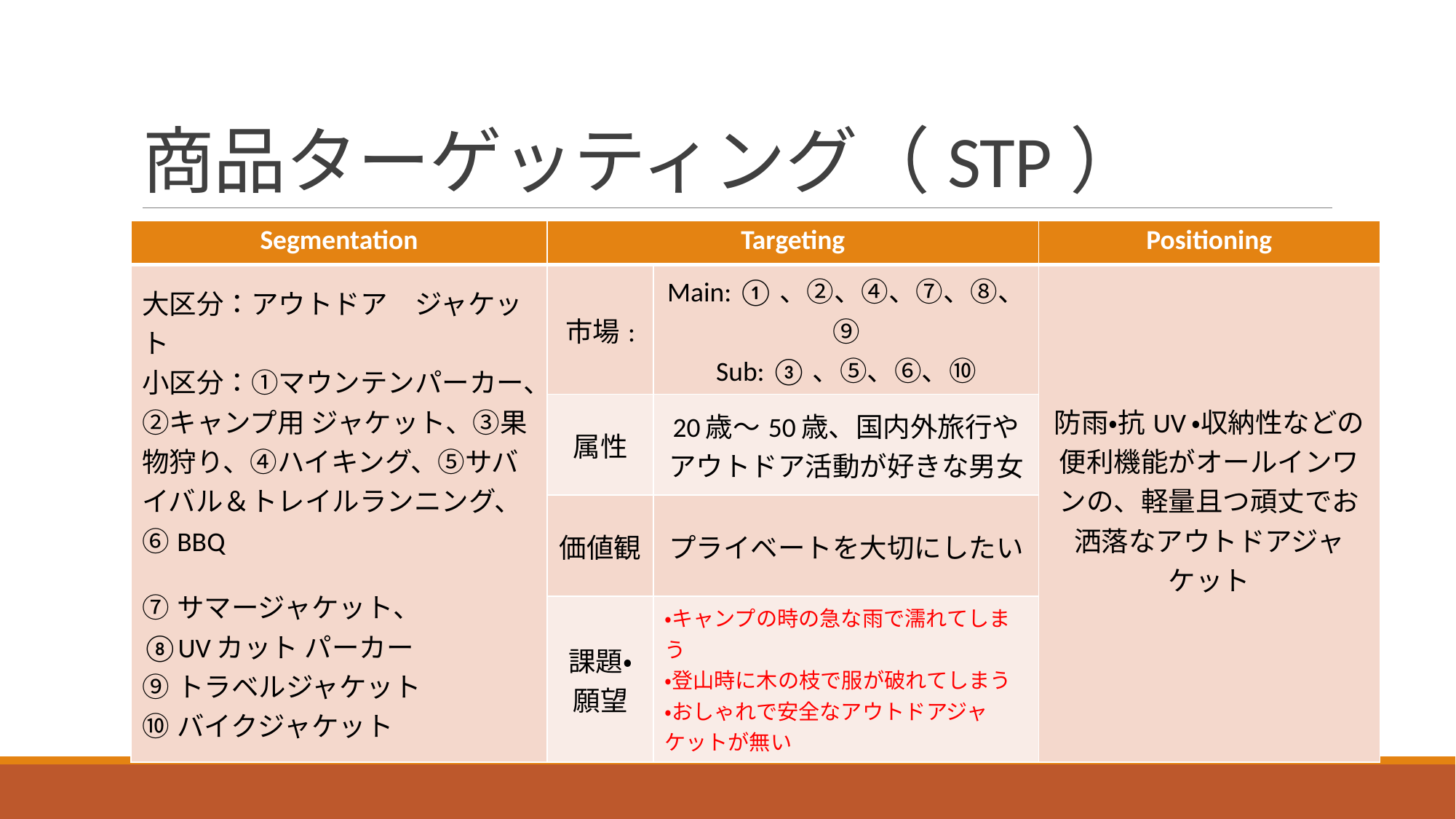

# 商品ターゲッティング（STP）
| Segmentation | Targeting |  | Positioning |
| --- | --- | --- | --- |
| 大区分：アウトドア　ジャケット 小区分：①マウンテンパーカー、②キャンプ用 ジャケット、③果物狩り、④ハイキング、⑤サバイバル＆トレイルランニング、⑥BBQ ⑦サマージャケット、 ⑧UVカット パーカー ⑨トラベルジャケット ⑩バイクジャケット | 市場: | Main: ①、②、④、⑦、⑧、⑨ Sub: ③、⑤、⑥、⑩ | 防雨・抗UV・収納性などの便利機能がオールインワンの、軽量且つ頑丈でお洒落なアウトドアジャケット |
|  | 属性 | 20歳～50歳、国内外旅行やアウトドア活動が好きな男女 |  |
|  | 価値観 | プライベートを大切にしたい |  |
|  | 課題・願望 | ・キャンプの時の急な雨で濡れてしまう ・登山時に木の枝で服が破れてしまう ・おしゃれで安全なアウトドアジャケットが無い |  |